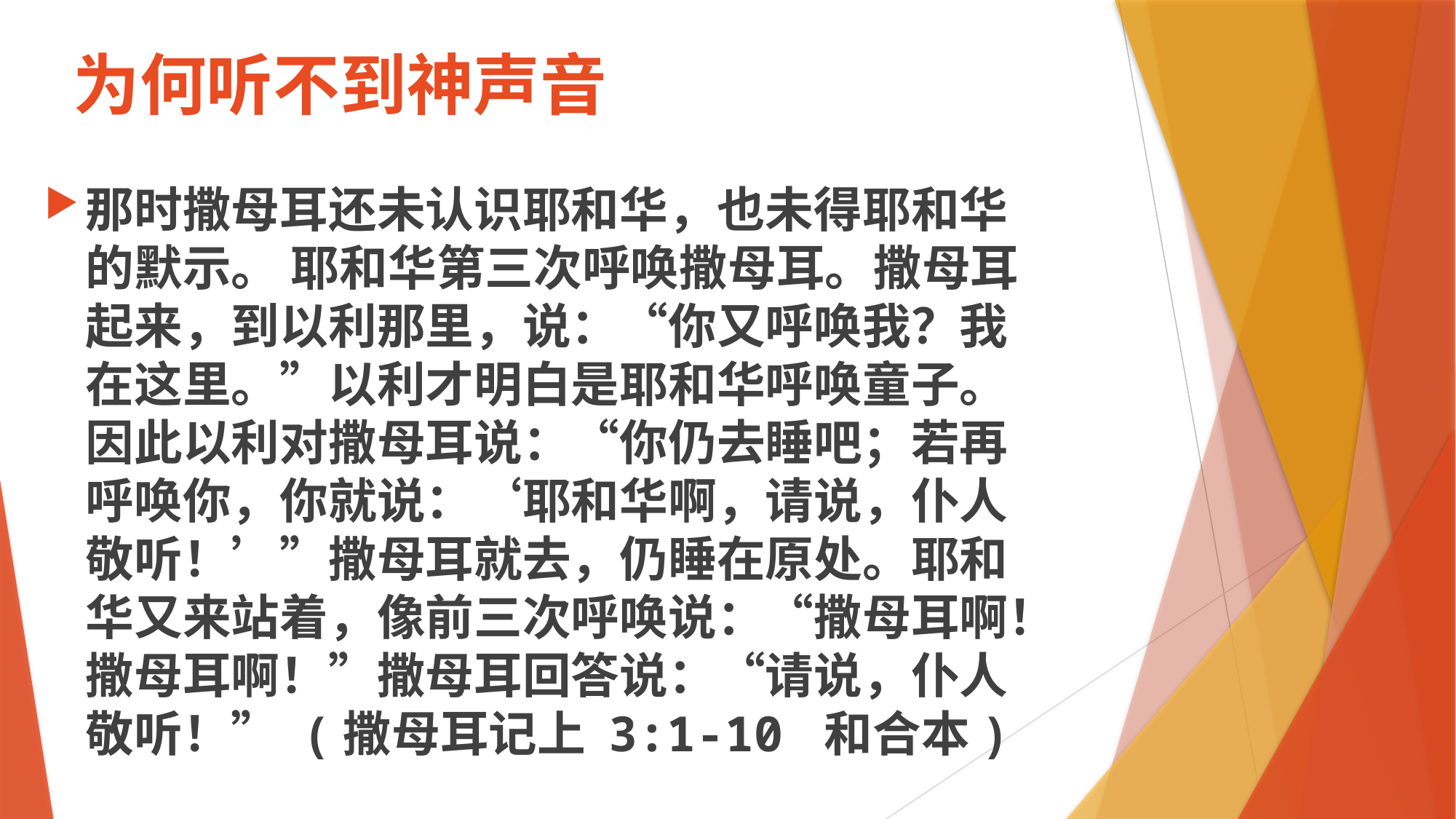

# 为何听不到神声音
那时撒母耳还未认识耶和华，也未得耶和华的默示。 耶和华第三次呼唤撒母耳。撒母耳起来，到以利那里，说：“你又呼唤我？我在这里。”以利才明白是耶和华呼唤童子。 因此以利对撒母耳说：“你仍去睡吧；若再呼唤你，你就说：‘耶和华啊，请说，仆人敬听！’”撒母耳就去，仍睡在原处。耶和华又来站着，像前三次呼唤说：“撒母耳啊！撒母耳啊！”撒母耳回答说：“请说，仆人敬听！” (撒母耳记上 3:1-10 和合本)